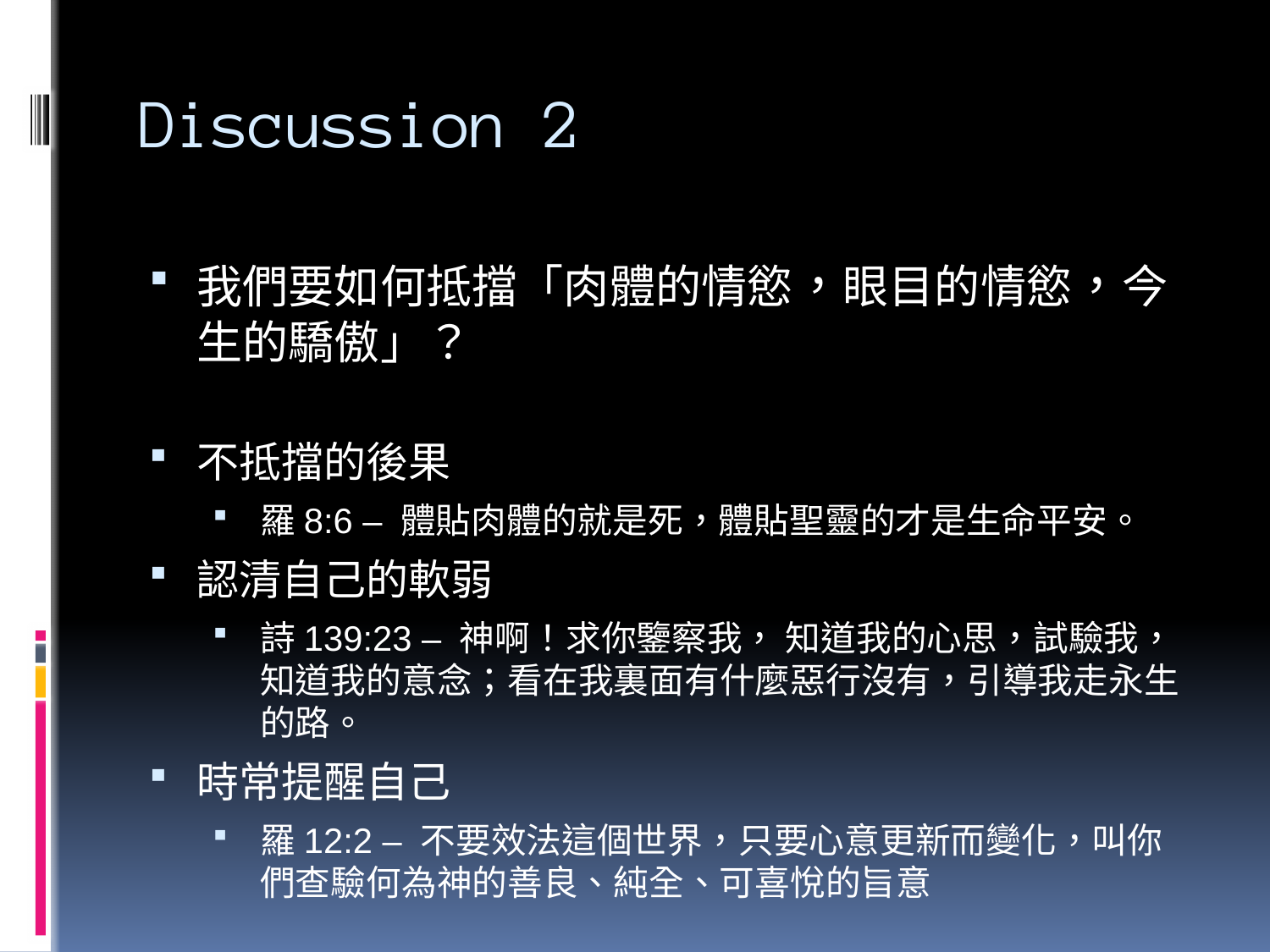

# Discussion 2
我們要如何抵擋「肉體的情慾，眼目的情慾，今生的驕傲」？

不抵擋的後果
羅8:6 – 體貼肉體的就是死，體貼聖靈的才是生命平安。
認清自己的軟弱
詩139:23 – 神啊！求你鑒察我， 知道我的心思，試驗我，知道我的意念；看在我裏面有什麼惡行沒有，引導我走永生的路。
時常提醒自己
羅12:2 – 不要效法這個世界，只要心意更新而變化，叫你們查驗何為神的善良、純全、可喜悅的旨意